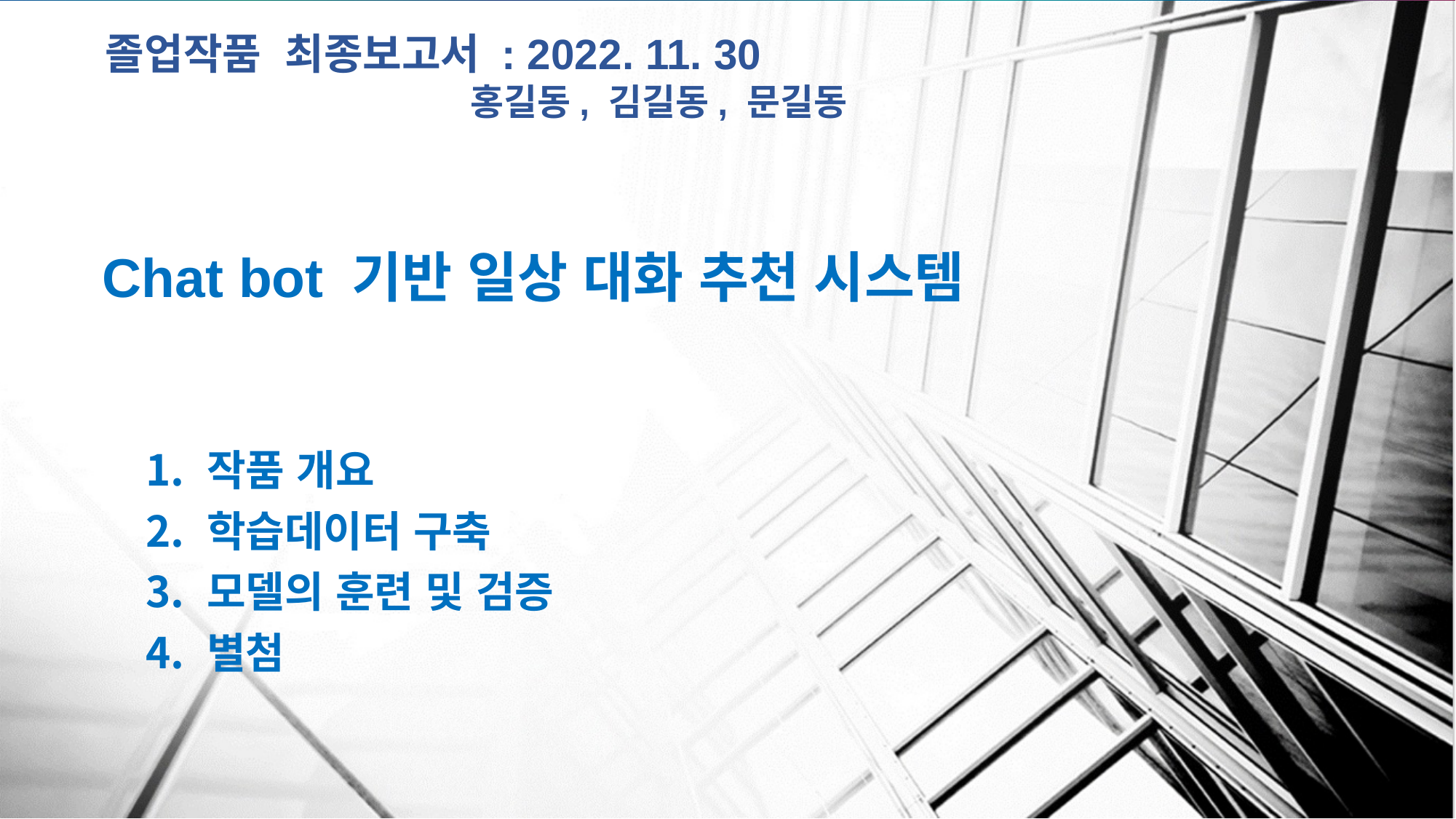

졸업작품  최종보고서 : 2022. 11. 30
                              홍길동, 김길동, 문길동
# Chat bot 기반 일상 대화 추천 시스템
작품 개요
학습데이터 구축
모델의 훈련 및 검증
별첨